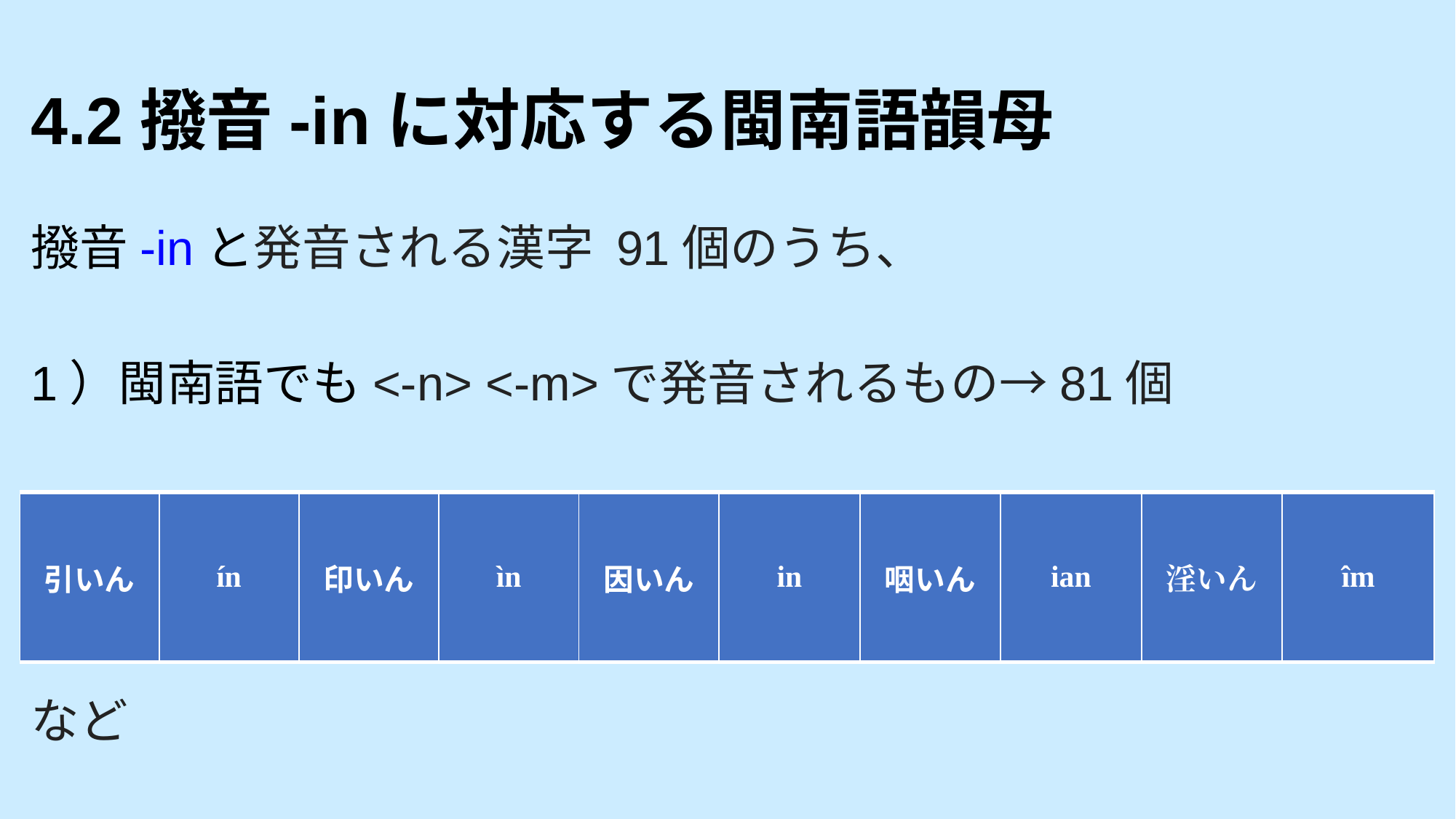

# 4.2撥音-inに対応する閩南語韻母
撥音-inと発音される漢字 91個のうち、

1）閩南語でも<-n> <-m>で発音されるもの→81個

など

| 引いん | ín | 印いん | ìn | 因いん | in | 咽いん | ian | 淫いん | îm |
| --- | --- | --- | --- | --- | --- | --- | --- | --- | --- |